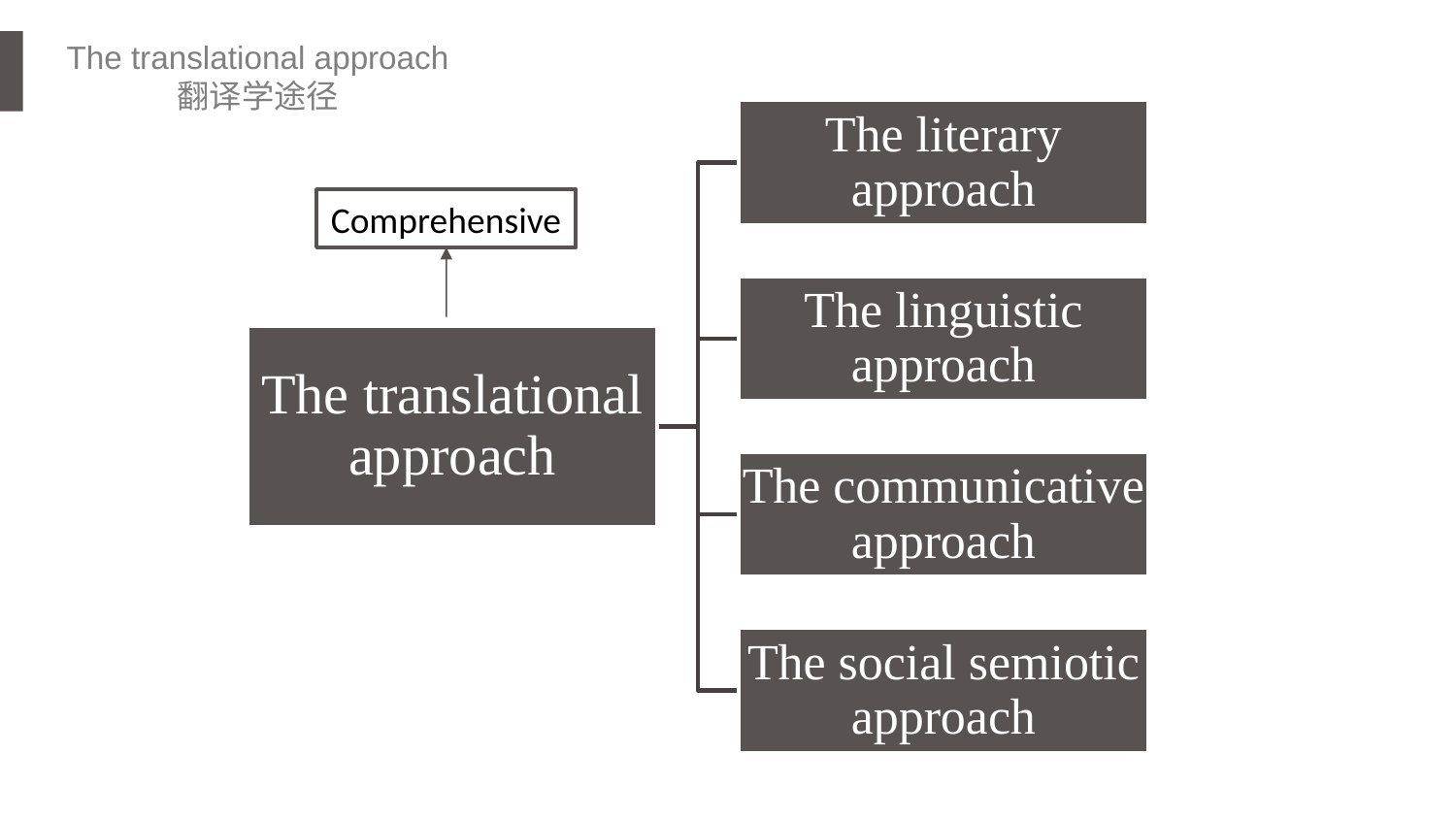

The translational approach
翻译学途径
The translational approach
The literary approach
The linguistic approach
The communicative approach
The social semiotic approach
Comprehensive